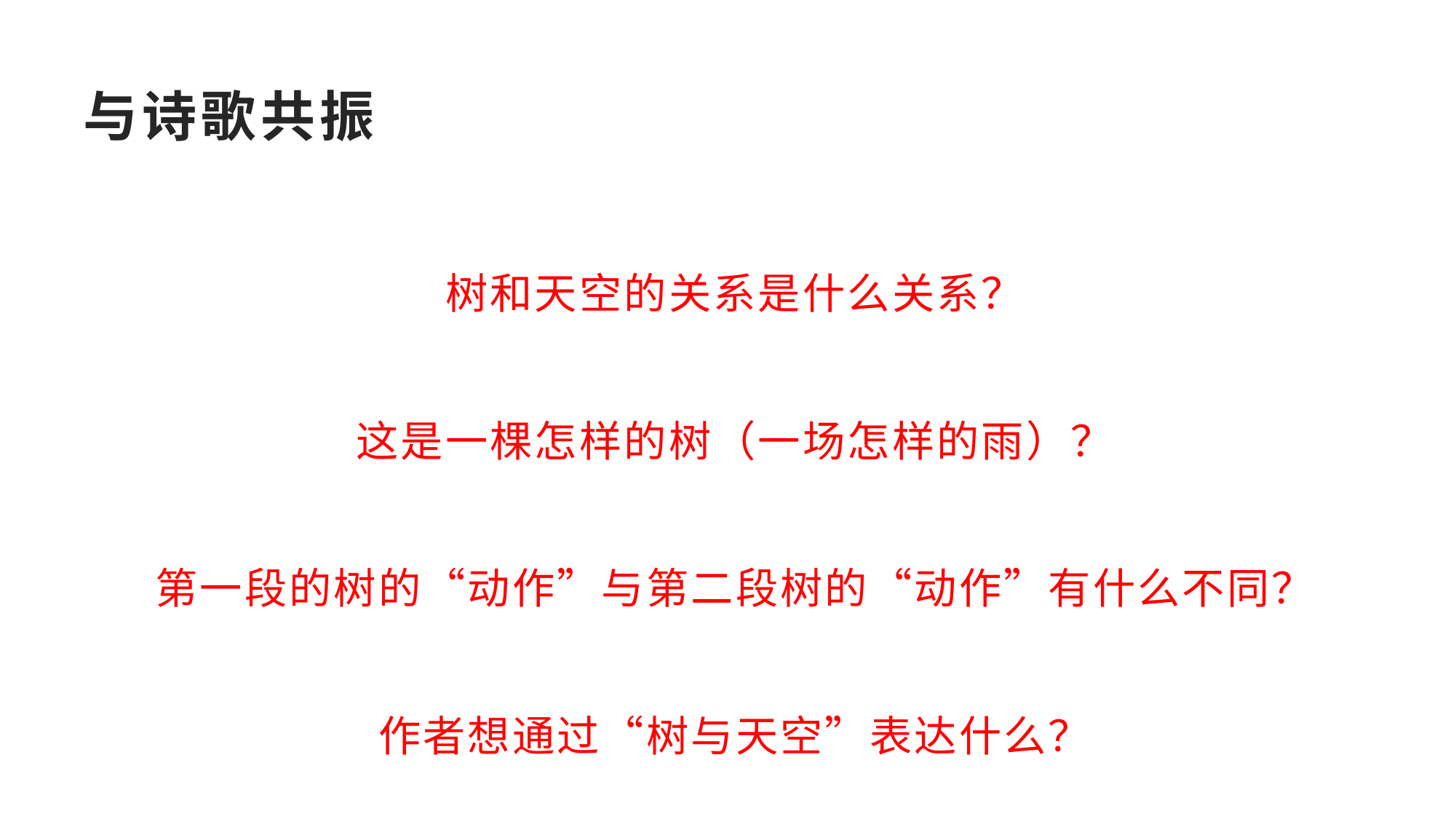

# 与诗歌共振
树和天空的关系是什么关系？
这是一棵怎样的树（一场怎样的雨）？
第一段的树的“动作”与第二段树的“动作”有什么不同？
作者想通过“树与天空”表达什么？